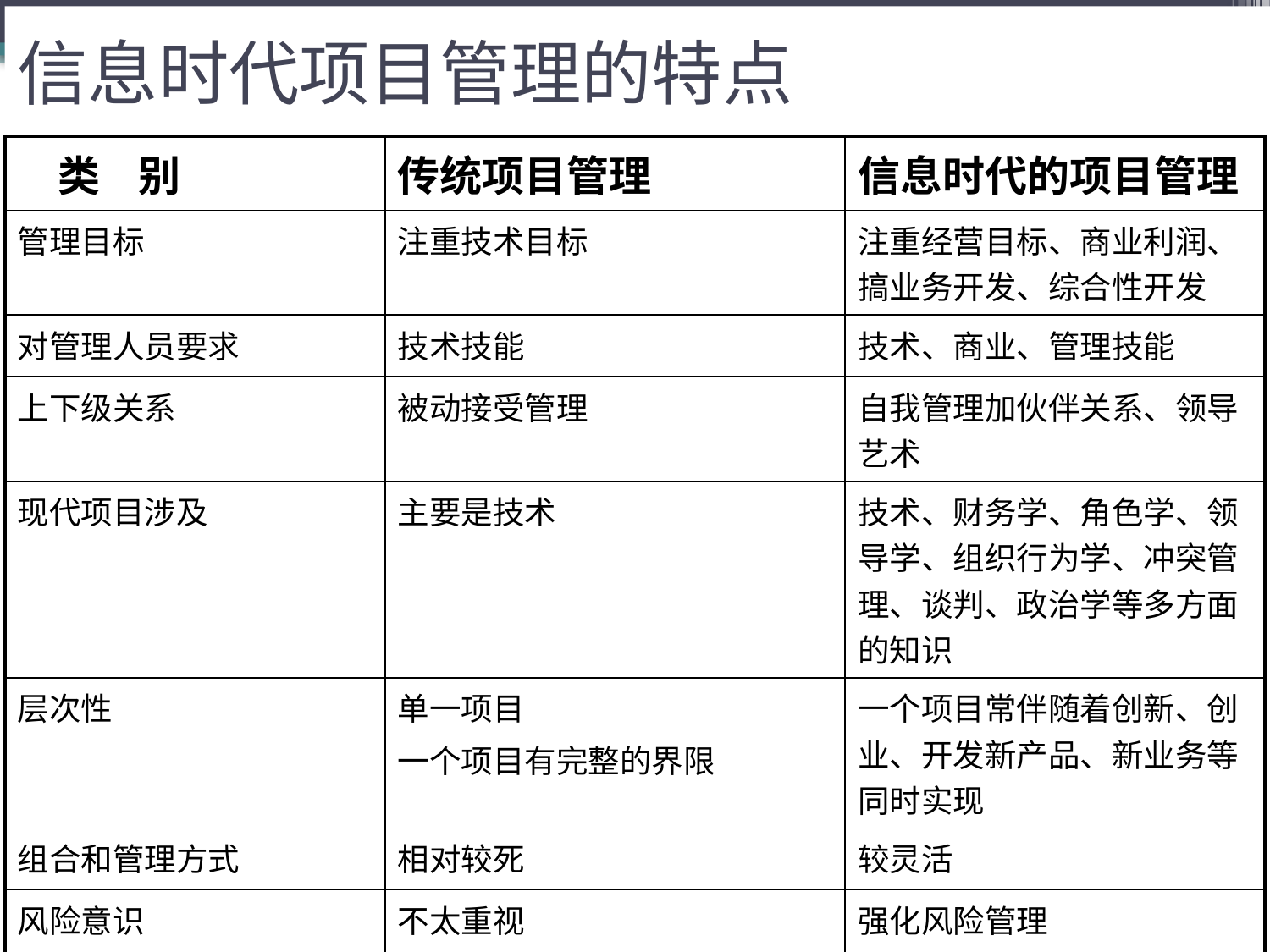

# 信息时代项目管理的特点
| 类 别 | 传统项目管理 | 信息时代的项目管理 |
| --- | --- | --- |
| 管理目标 | 注重技术目标 | 注重经营目标、商业利润、搞业务开发、综合性开发 |
| 对管理人员要求 | 技术技能 | 技术、商业、管理技能 |
| 上下级关系 | 被动接受管理 | 自我管理加伙伴关系、领导艺术 |
| 现代项目涉及 | 主要是技术 | 技术、财务学、角色学、领导学、组织行为学、冲突管理、谈判、政治学等多方面的知识 |
| 层次性 | 单一项目 一个项目有完整的界限 | 一个项目常伴随着创新、创业、开发新产品、新业务等同时实现 |
| 组合和管理方式 | 相对较死 | 较灵活 |
| 风险意识 | 不太重视 | 强化风险管理 高风险带来高效益 |
| 项目办公室 | 管理传统、单一 | 项目管理标准化和专业化 |